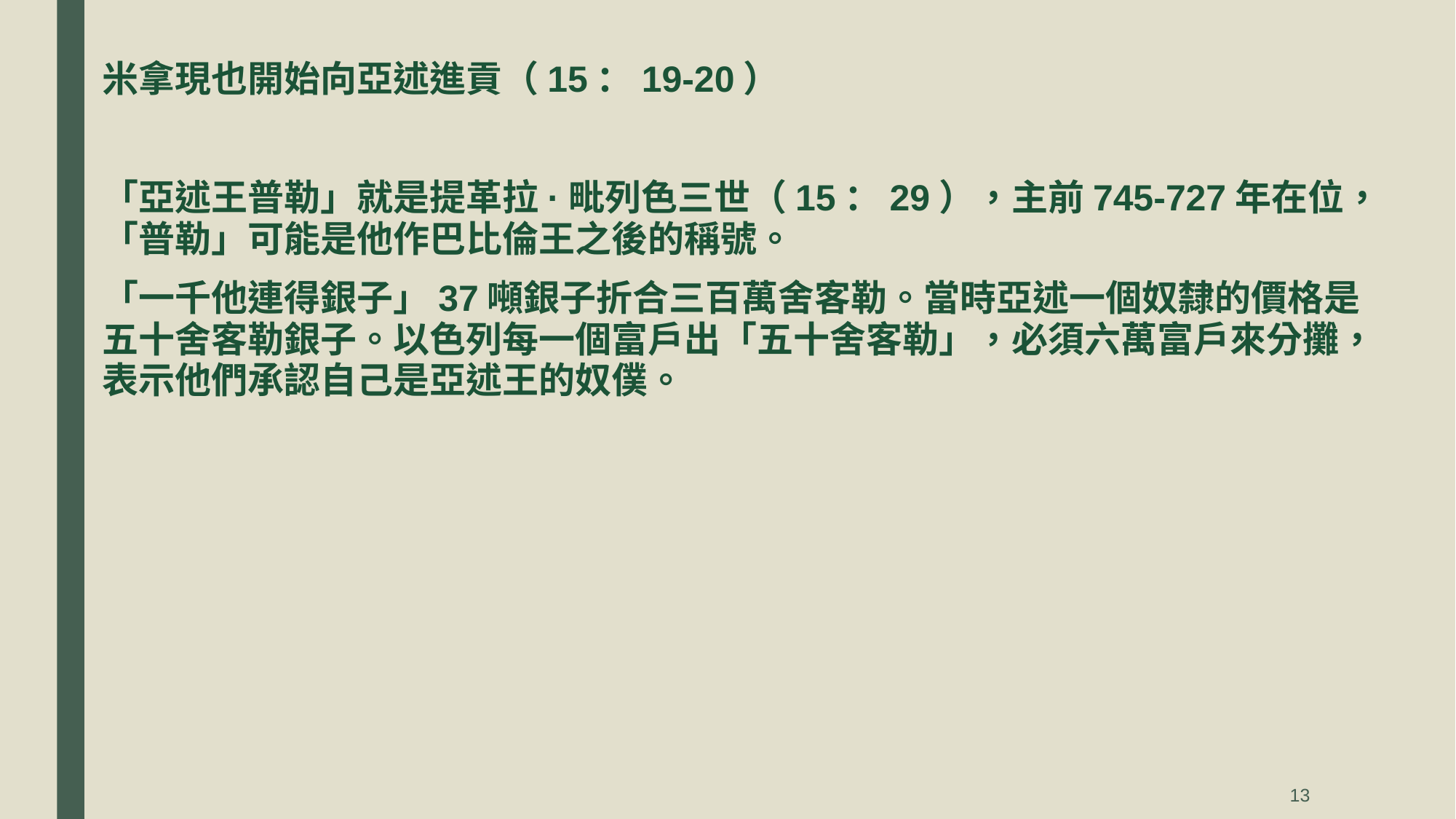

米拿現也開始向亞述進貢（15：19-20）

「亞述王普勒」就是提革拉·毗列色三世（15：29），主前745-727年在位，「普勒」可能是他作巴比倫王之後的稱號。
「一千他連得銀子」37噸銀子折合三百萬舍客勒。當時亞述一個奴隸的價格是五十舍客勒銀子。以色列每一個富戶出「五十舍客勒」，必須六萬富戶來分攤，表示他們承認自己是亞述王的奴僕。

13